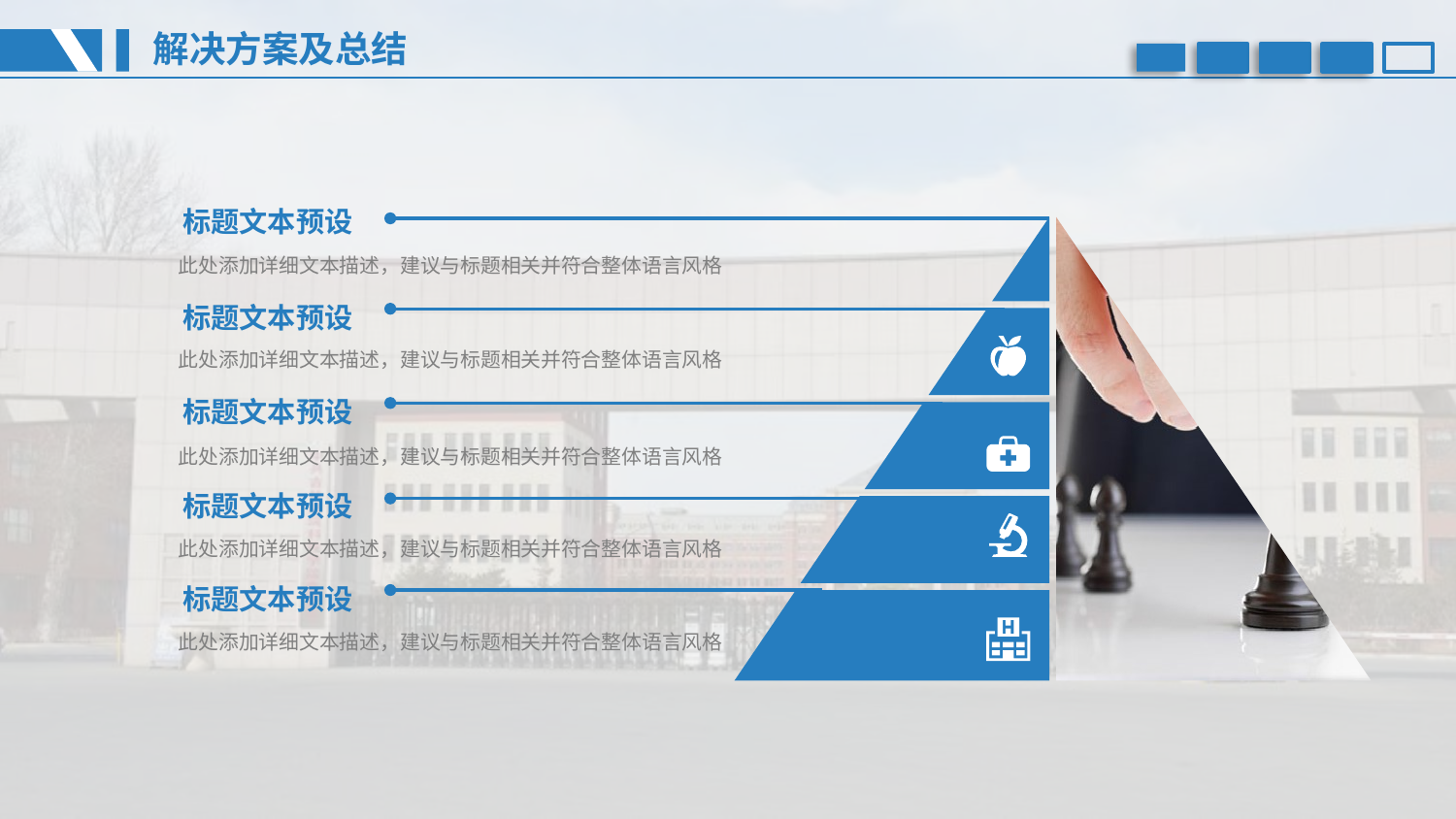

解决方案及总结

标题文本预设

此处添加详细文本描述，建议与标题相关并符合整体语言风格
标题文本预设

此处添加详细文本描述，建议与标题相关并符合整体语言风格
标题文本预设

此处添加详细文本描述，建议与标题相关并符合整体语言风格
标题文本预设

此处添加详细文本描述，建议与标题相关并符合整体语言风格
标题文本预设

此处添加详细文本描述，建议与标题相关并符合整体语言风格